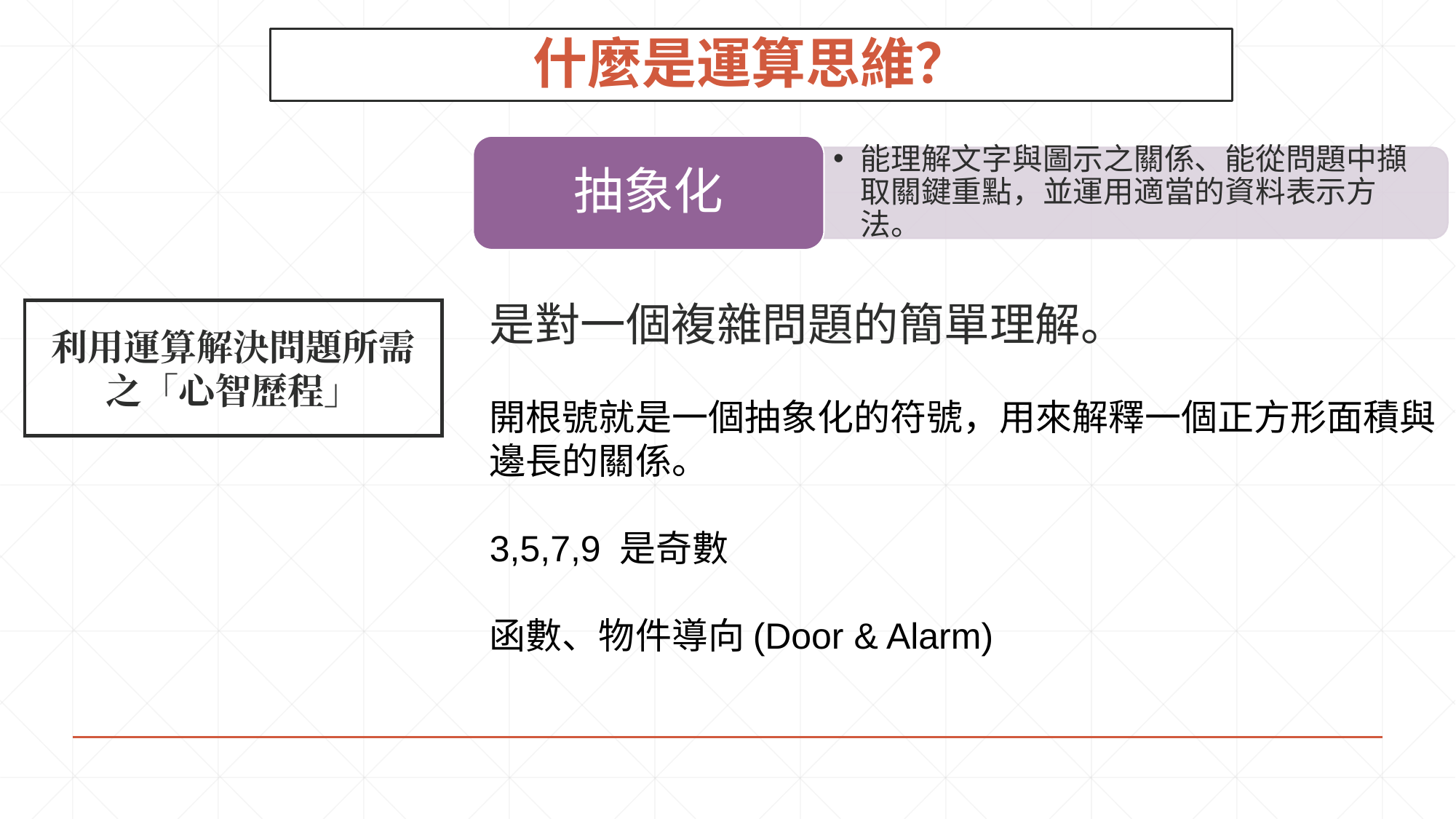

什麼是運算思維？

抽象化
能理解文字與圖示之關係、能從問題中擷取關鍵重點，並運用適當的資料表示方法。
是對一個複雜問題的簡單理解。

開根號就是一個抽象化的符號，用來解釋一個正方形面積與邊長的關係。

3,5,7,9 是奇數

函數、物件導向(Door & Alarm)
利用運算解決問題所需之「心智歷程」